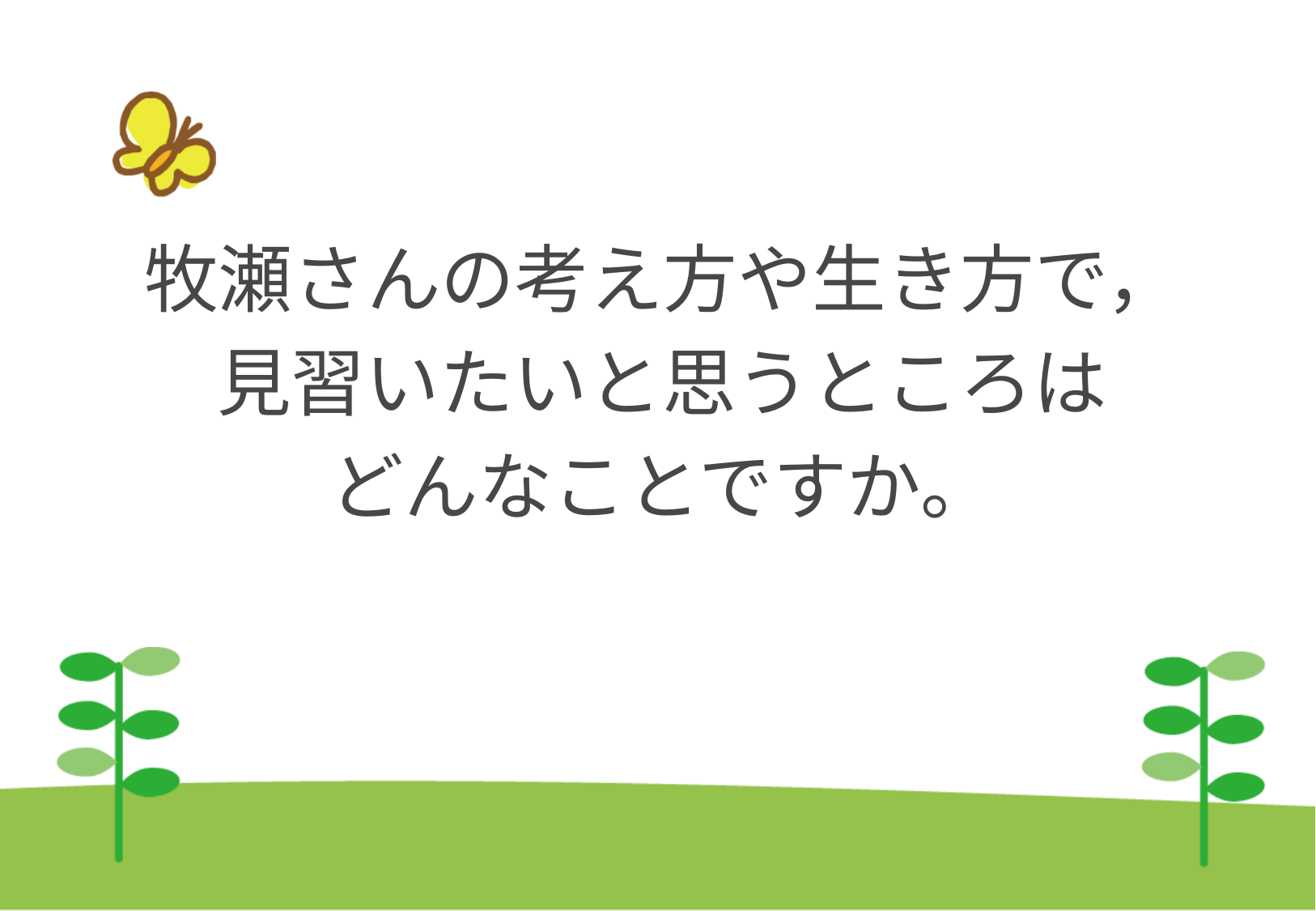

牧瀬さんの考え方や生き方で，
見習いたいと思うところは
どんなことですか。